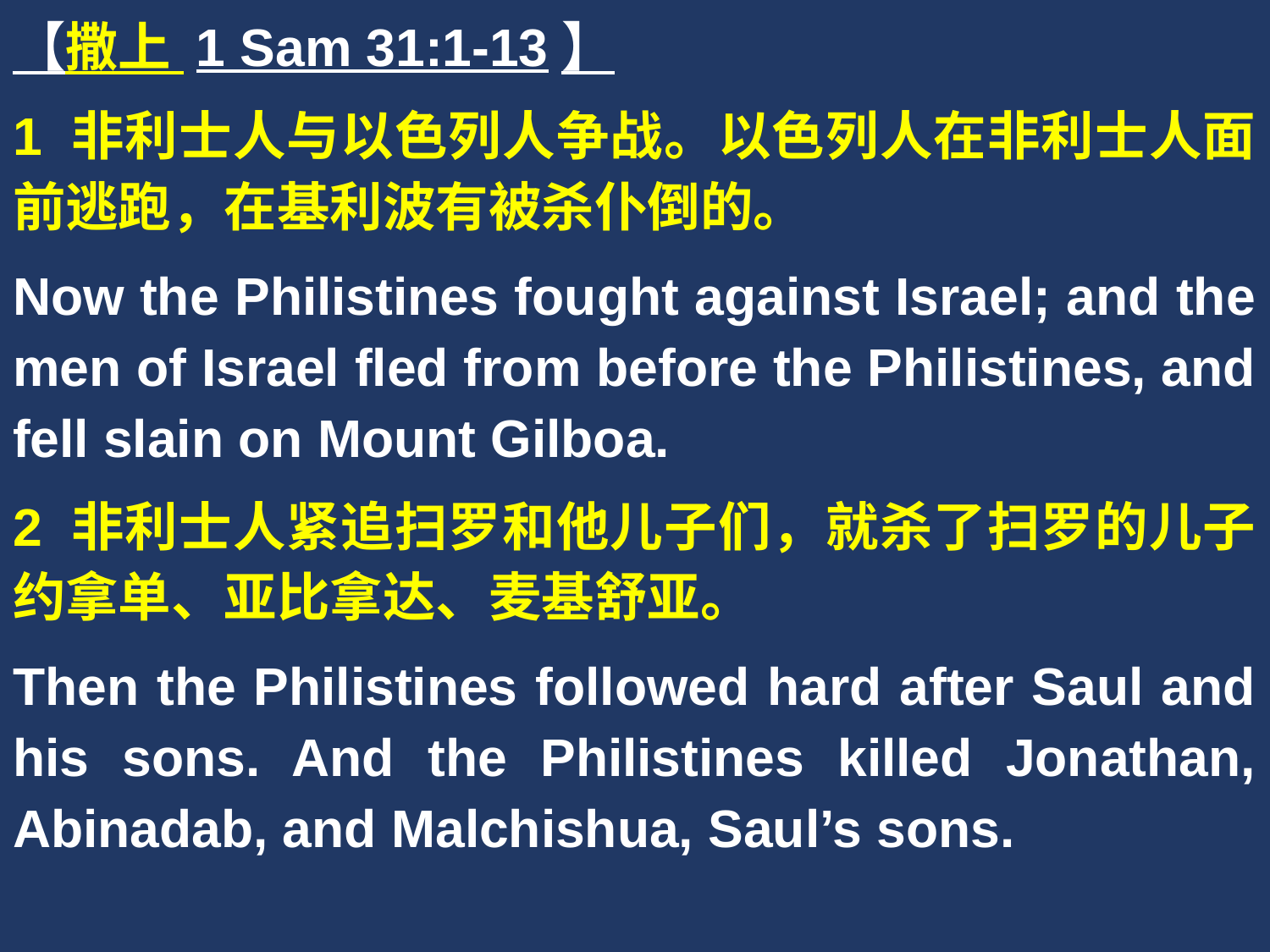

【撒上 1 Sam 31:1-13】
1 非利士人与以色列人争战。以色列人在非利士人面前逃跑，在基利波有被杀仆倒的。
Now the Philistines fought against Israel; and the men of Israel fled from before the Philistines, and fell slain on Mount Gilboa.
2 非利士人紧追扫罗和他儿子们，就杀了扫罗的儿子约拿单、亚比拿达、麦基舒亚。
Then the Philistines followed hard after Saul and his sons. And the Philistines killed Jonathan, Abinadab, and Malchishua, Saul’s sons.